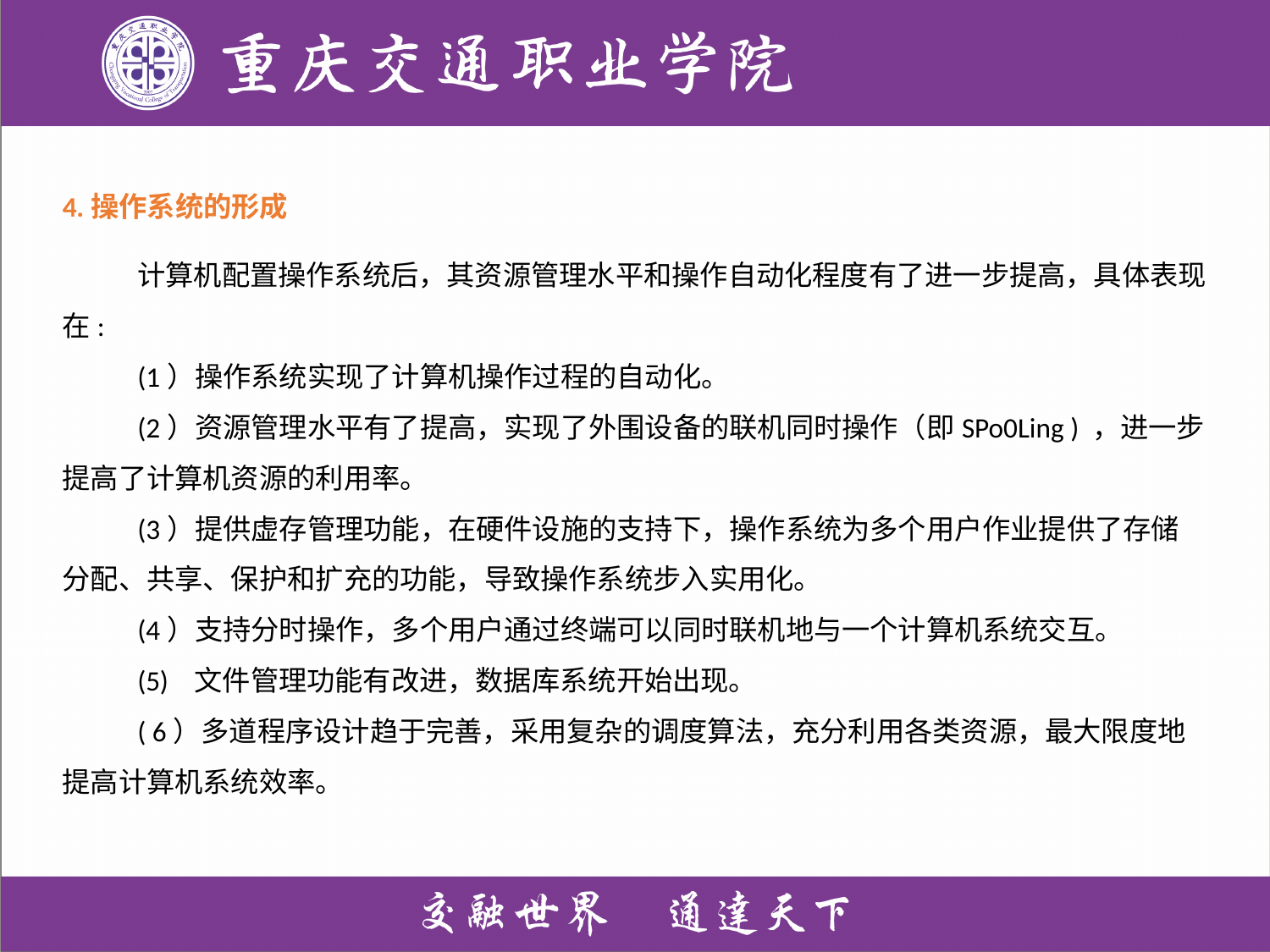

4.操作系统的形成
计算机配置操作系统后，其资源管理水平和操作自动化程度有了进一步提高，具体表现在:
(1）操作系统实现了计算机操作过程的自动化。
(2）资源管理水平有了提高，实现了外围设备的联机同时操作（即SPo0Ling ) ，进一步提高了计算机资源的利用率。
(3）提供虚存管理功能，在硬件设施的支持下，操作系统为多个用户作业提供了存储分配、共享、保护和扩充的功能，导致操作系统步入实用化。
(4）支持分时操作，多个用户通过终端可以同时联机地与一个计算机系统交互。
(5)   文件管理功能有改进，数据库系统开始出现。
( 6）多道程序设计趋于完善，采用复杂的调度算法，充分利用各类资源，最大限度地提高计算机系统效率。